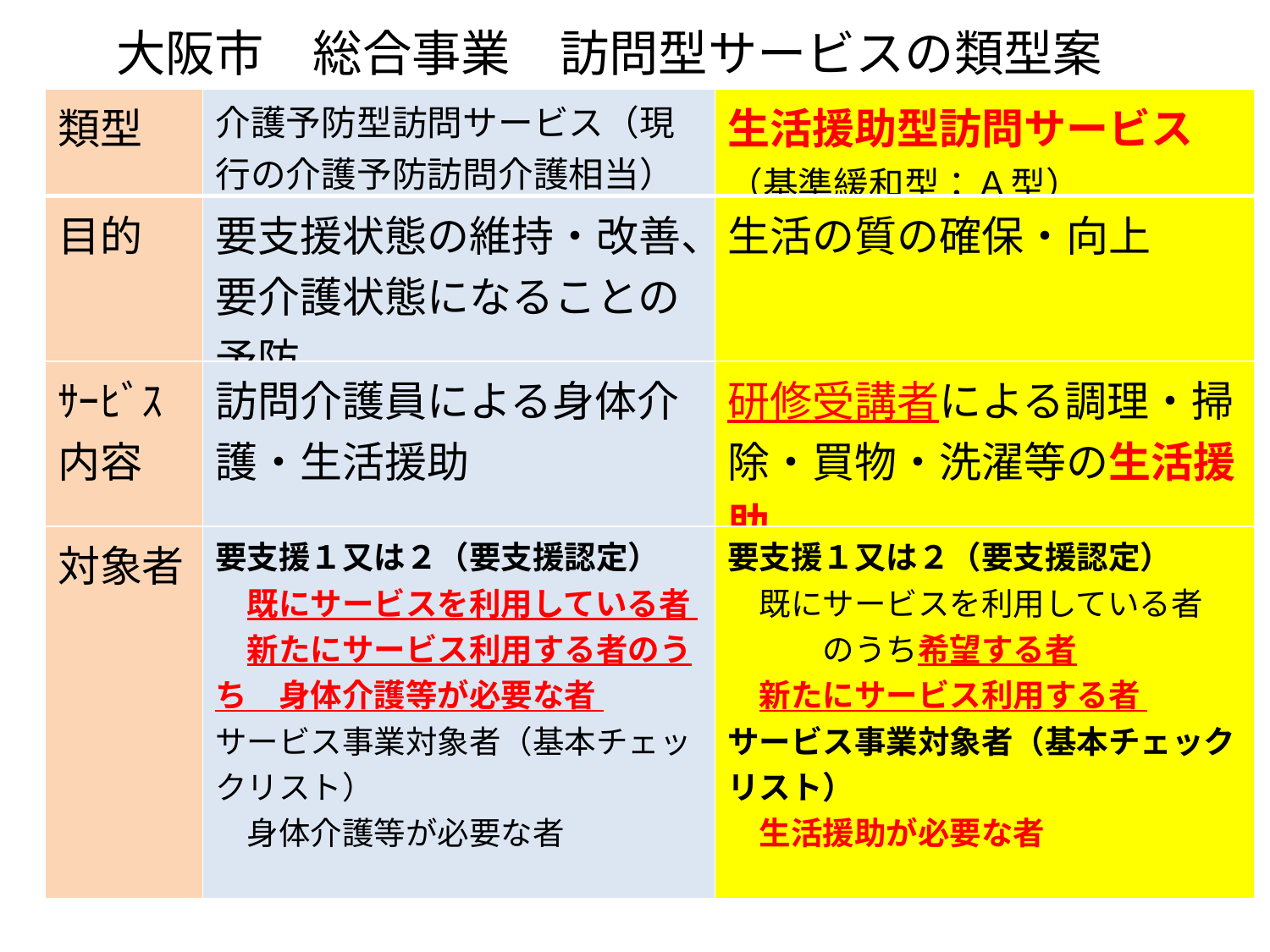

大阪市　総合事業　訪問型サービスの類型案
| 類型 | 介護予防型訪問サービス（現行の介護予防訪問介護相当） | 生活援助型訪問サービス（基準緩和型：Ａ型） |
| --- | --- | --- |
| 目的 | 要支援状態の維持・改善、要介護状態になることの予防 | 生活の質の確保・向上 |
| ｻｰﾋﾞｽ内容 | 訪問介護員による身体介護・生活援助 | 研修受講者による調理・掃除・買物・洗濯等の生活援助 |
| 対象者 | 要支援１又は２（要支援認定） 　既にサービスを利用している者 　新たにサービス利用する者のうち　身体介護等が必要な者 サービス事業対象者（基本チェックリスト） 　身体介護等が必要な者 | 要支援１又は２（要支援認定） 　既にサービスを利用している者 　　　のうち希望する者 　新たにサービス利用する者 サービス事業対象者（基本チェックリスト） 　生活援助が必要な者 |